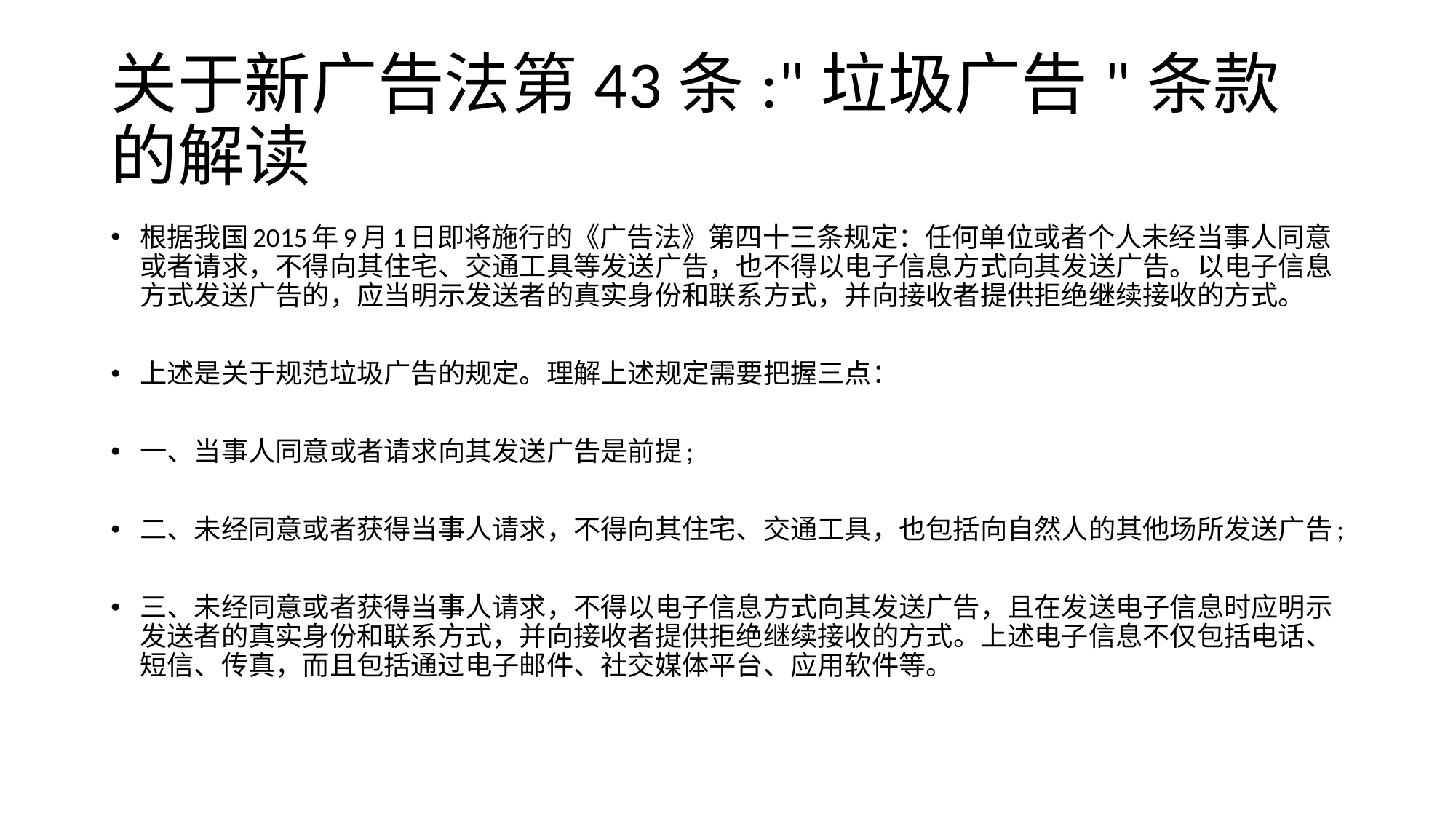

# 关于新广告法第43条:"垃圾广告"条款的解读
根据我国2015年9月1日即将施行的《广告法》第四十三条规定：任何单位或者个人未经当事人同意或者请求，不得向其住宅、交通工具等发送广告，也不得以电子信息方式向其发送广告。以电子信息方式发送广告的，应当明示发送者的真实身份和联系方式，并向接收者提供拒绝继续接收的方式。

上述是关于规范垃圾广告的规定。理解上述规定需要把握三点：

一、当事人同意或者请求向其发送广告是前提;

二、未经同意或者获得当事人请求，不得向其住宅、交通工具，也包括向自然人的其他场所发送广告;

三、未经同意或者获得当事人请求，不得以电子信息方式向其发送广告，且在发送电子信息时应明示发送者的真实身份和联系方式，并向接收者提供拒绝继续接收的方式。上述电子信息不仅包括电话、短信、传真，而且包括通过电子邮件、社交媒体平台、应用软件等。